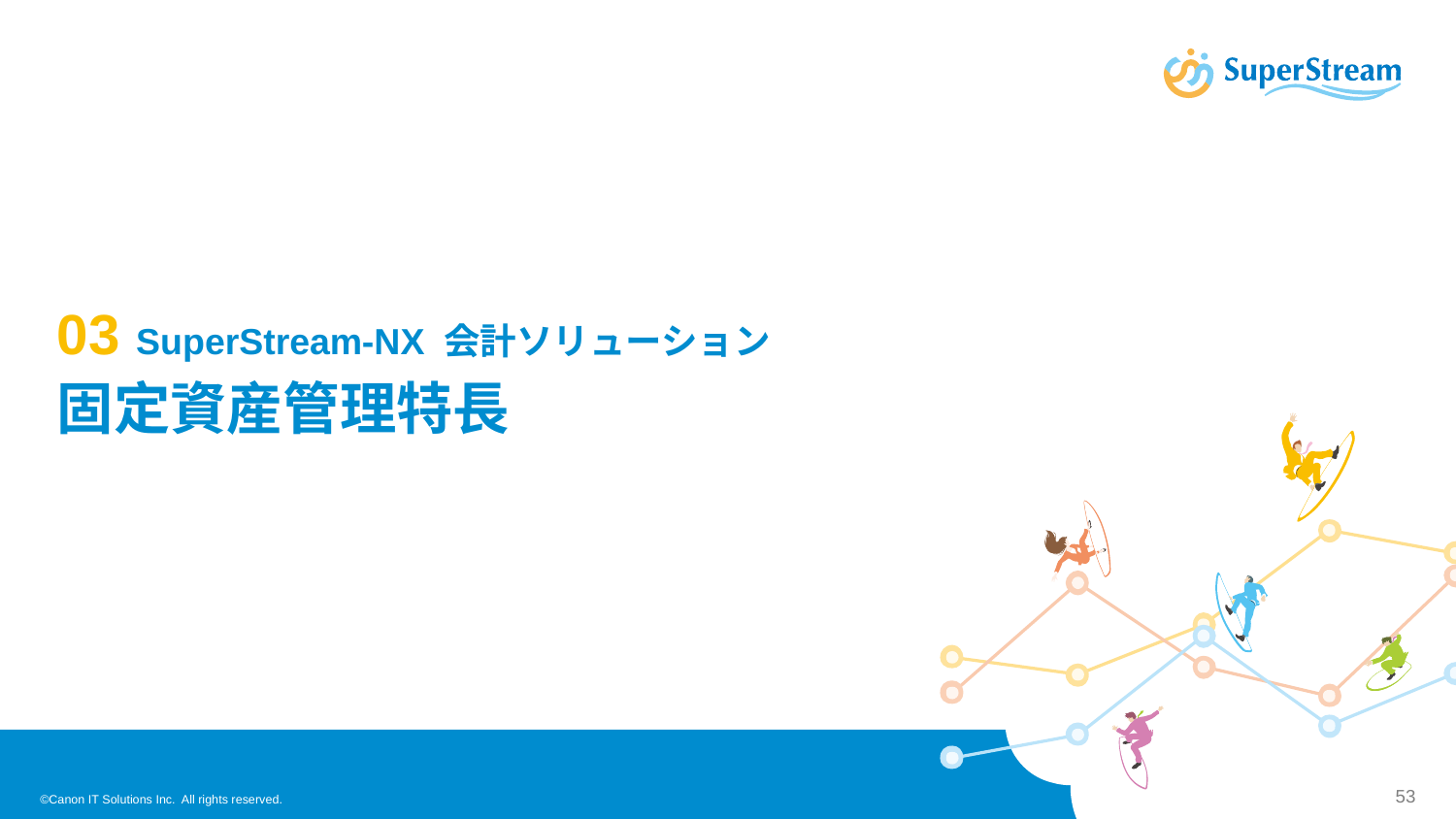

# 03 SuperStream-NX 会計ソリューション 固定資産管理特長
©Canon IT Solutions Inc.  All rights reserved.
53